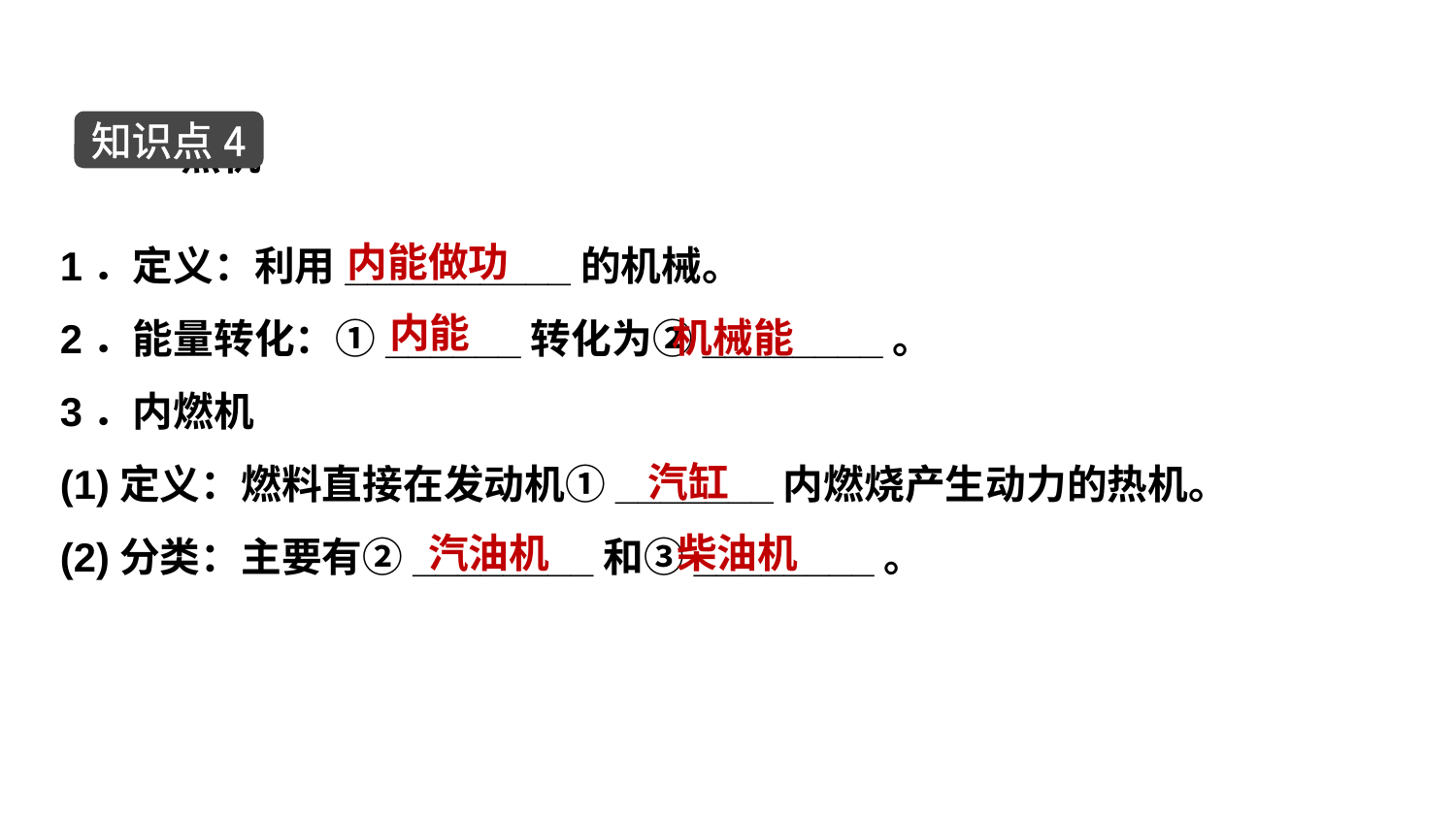

热机
知识点4
内能做功
1．定义：利用__________的机械。
2．能量转化：①______转化为②________。
3．内燃机
(1)定义：燃料直接在发动机①_______内燃烧产生动力的热机。
(2)分类：主要有②________和③________。
内能
机械能
汽缸
汽油机
柴油机